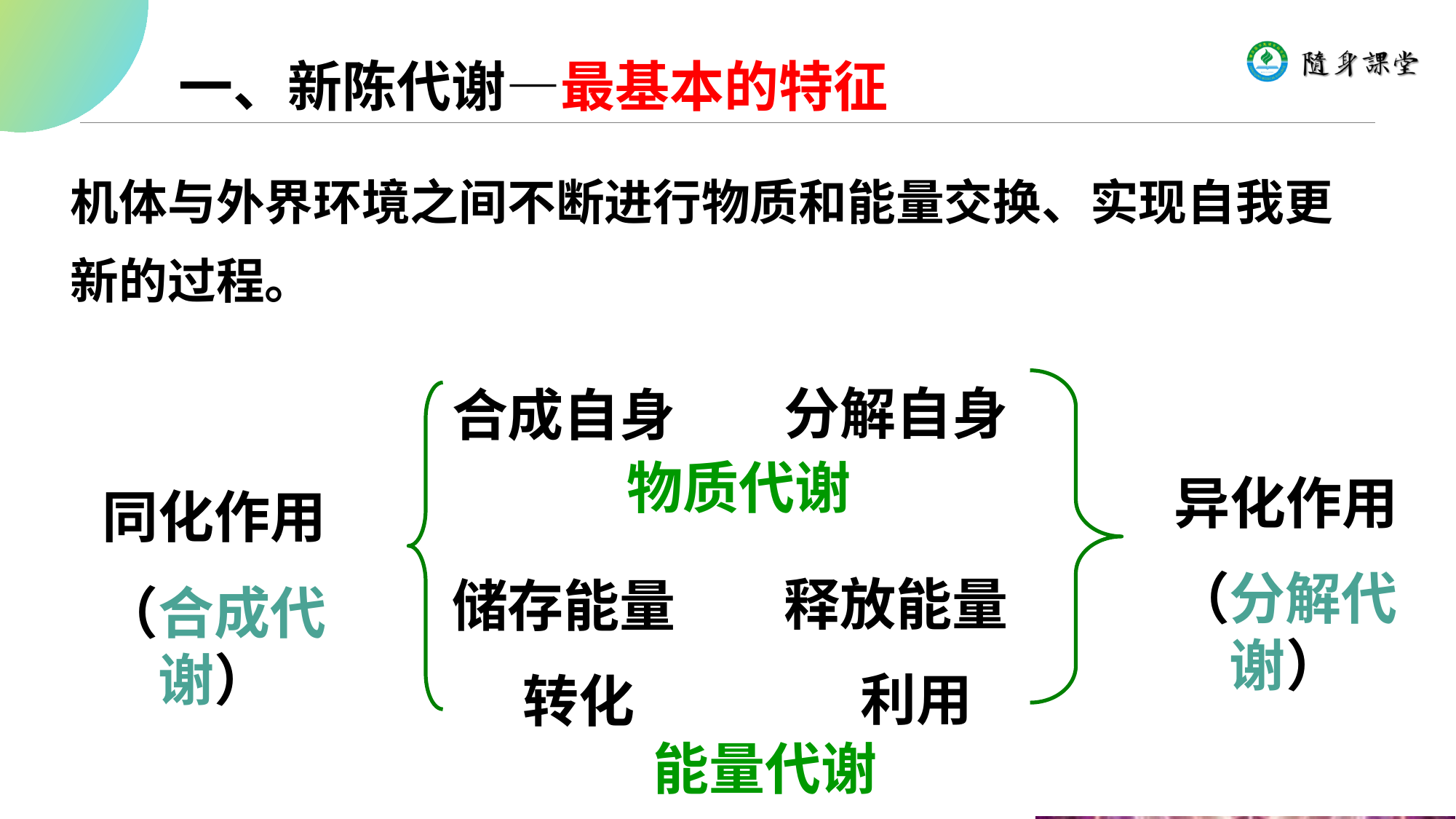

一、新陈代谢—最基本的特征
# 机体与外界环境之间不断进行物质和能量交换、实现自我更新的过程。

分解自身

释放能量
利用
合成自身

储存能量
转化

物质代谢
异化作用
（分解代谢）
同化作用
（合成代谢）
能量代谢